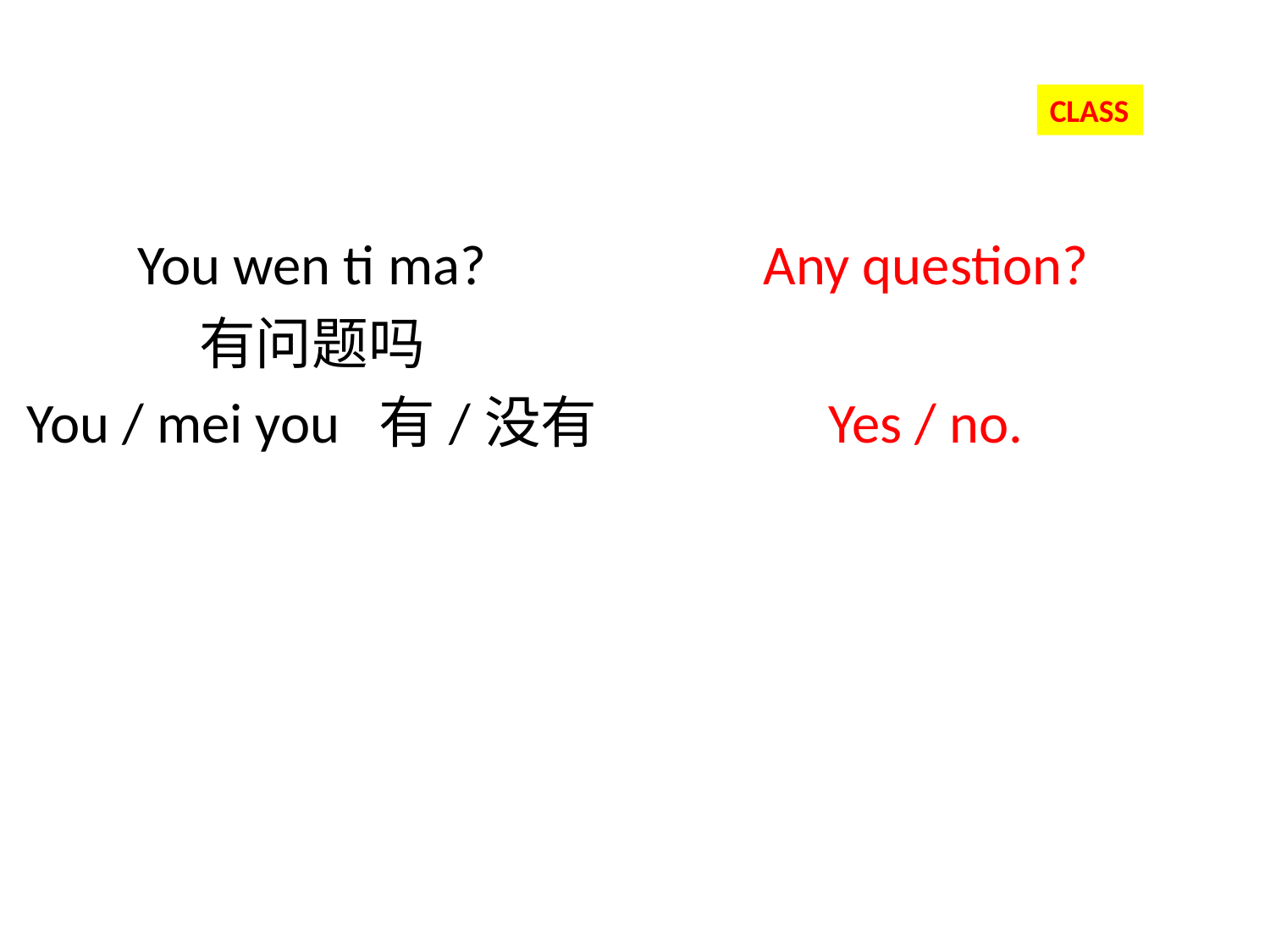

CLASS
You wen ti ma?
有问题吗
You / mei you  有/没有
Any question?

Yes / no.